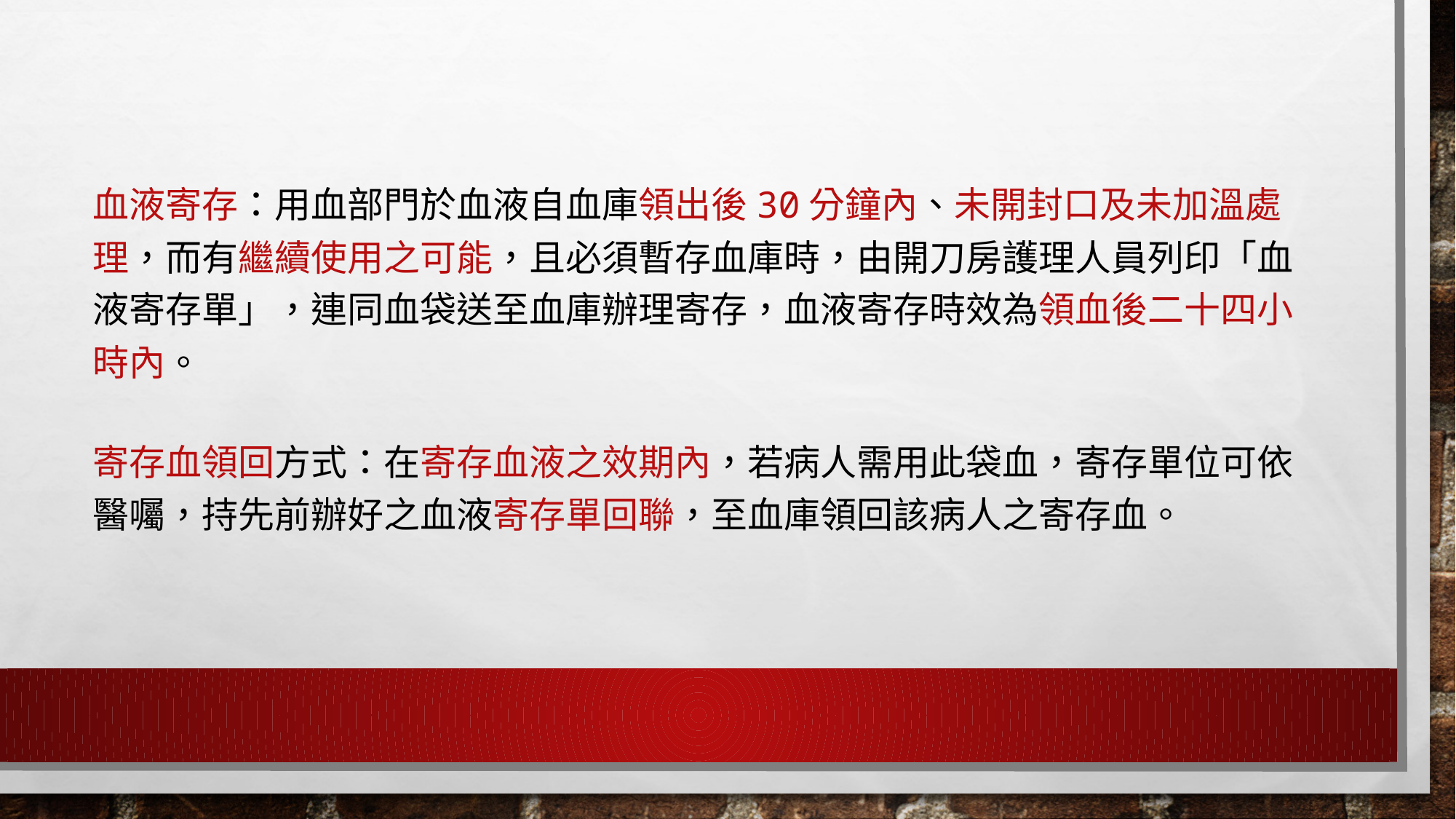

血液寄存：用血部門於血液自血庫領出後30分鐘內、未開封口及未加溫處理，而有繼續使用之可能，且必須暫存血庫時，由開刀房護理人員列印「血液寄存單」，連同血袋送至血庫辦理寄存，血液寄存時效為領血後二十四小時內。

寄存血領回方式：在寄存血液之效期內，若病人需用此袋血，寄存單位可依醫囑，持先前辦好之血液寄存單回聯，至血庫領回該病人之寄存血。